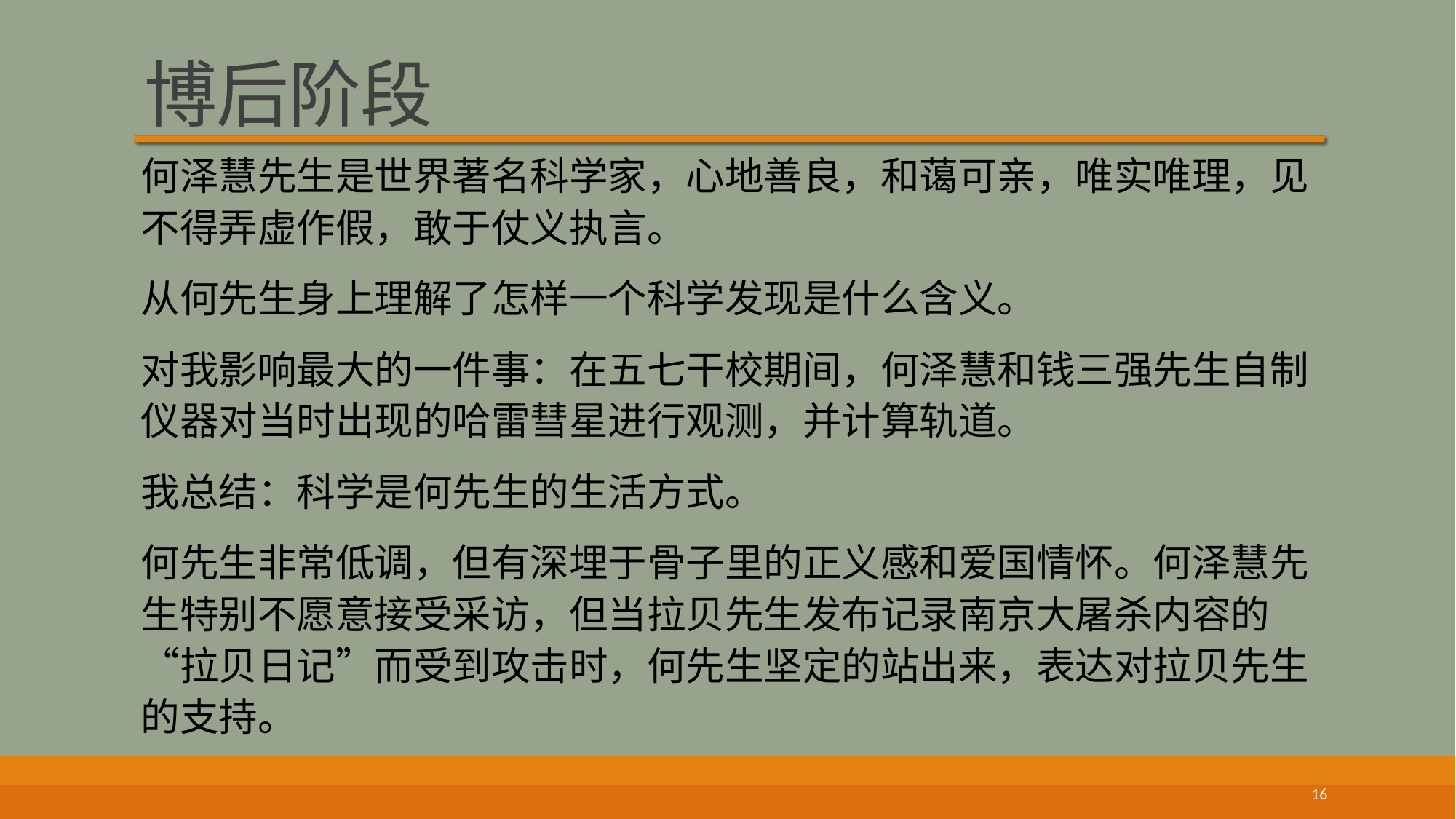

# 博后阶段
何泽慧先生是世界著名科学家，心地善良，和蔼可亲，唯实唯理，见不得弄虚作假，敢于仗义执言。
从何先生身上理解了怎样一个科学发现是什么含义。
对我影响最大的一件事：在五七干校期间，何泽慧和钱三强先生自制仪器对当时出现的哈雷彗星进行观测，并计算轨道。
我总结：科学是何先生的生活方式。
何先生非常低调，但有深埋于骨子里的正义感和爱国情怀。何泽慧先生特别不愿意接受采访，但当拉贝先生发布记录南京大屠杀内容的“拉贝日记”而受到攻击时，何先生坚定的站出来，表达对拉贝先生的支持。
16